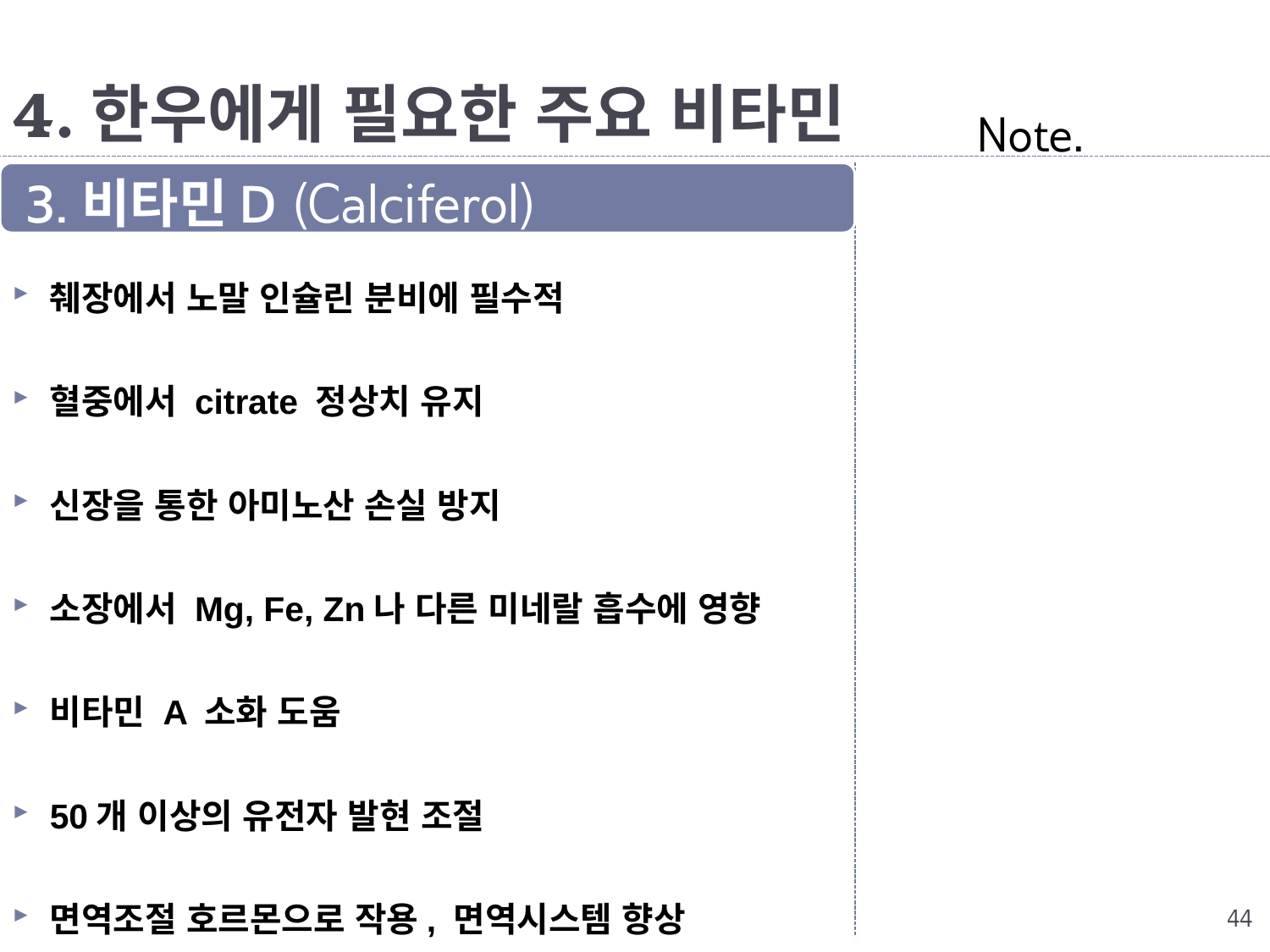

# 4.한우에게 필요한 주요 비타민
Note.

3.비타민D (Calciferol)

췌장에서 노말 인슐린 분비에 필수적

혈중에서 citrate 정상치 유지

신장을 통한 아미노산 손실 방지

소장에서 Mg, Fe, Zn나 다른 미네랄 흡수에 영향

비타민 A 소화 도움

50개 이상의 유전자 발현 조절

면역조절 호르몬으로 작용, 면역시스템 향상

44